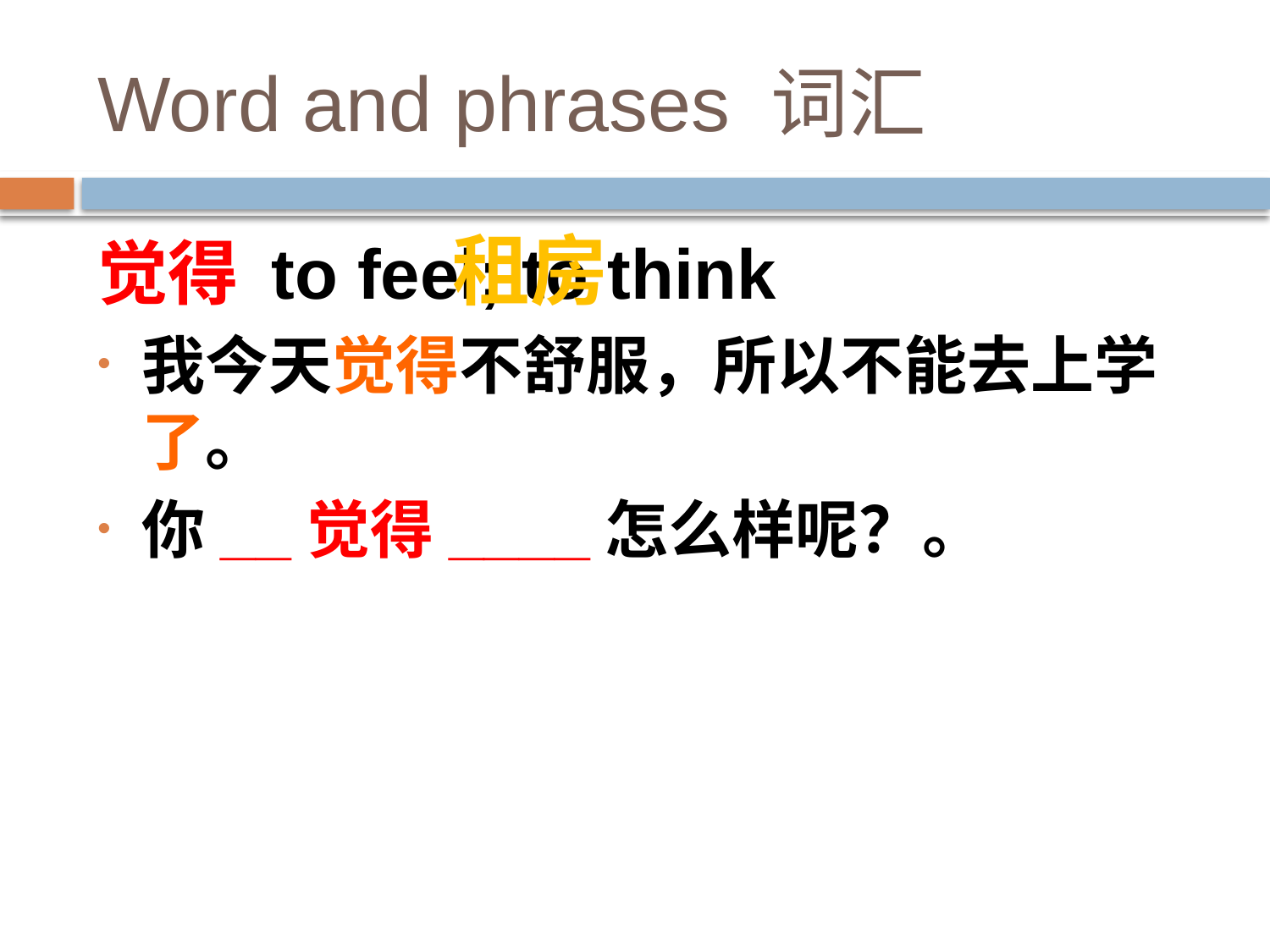

# Word and phrases 词汇
觉得 to feel; to think
我今天觉得不舒服，所以不能去上学了。
你__觉得____怎么样呢？。

租房